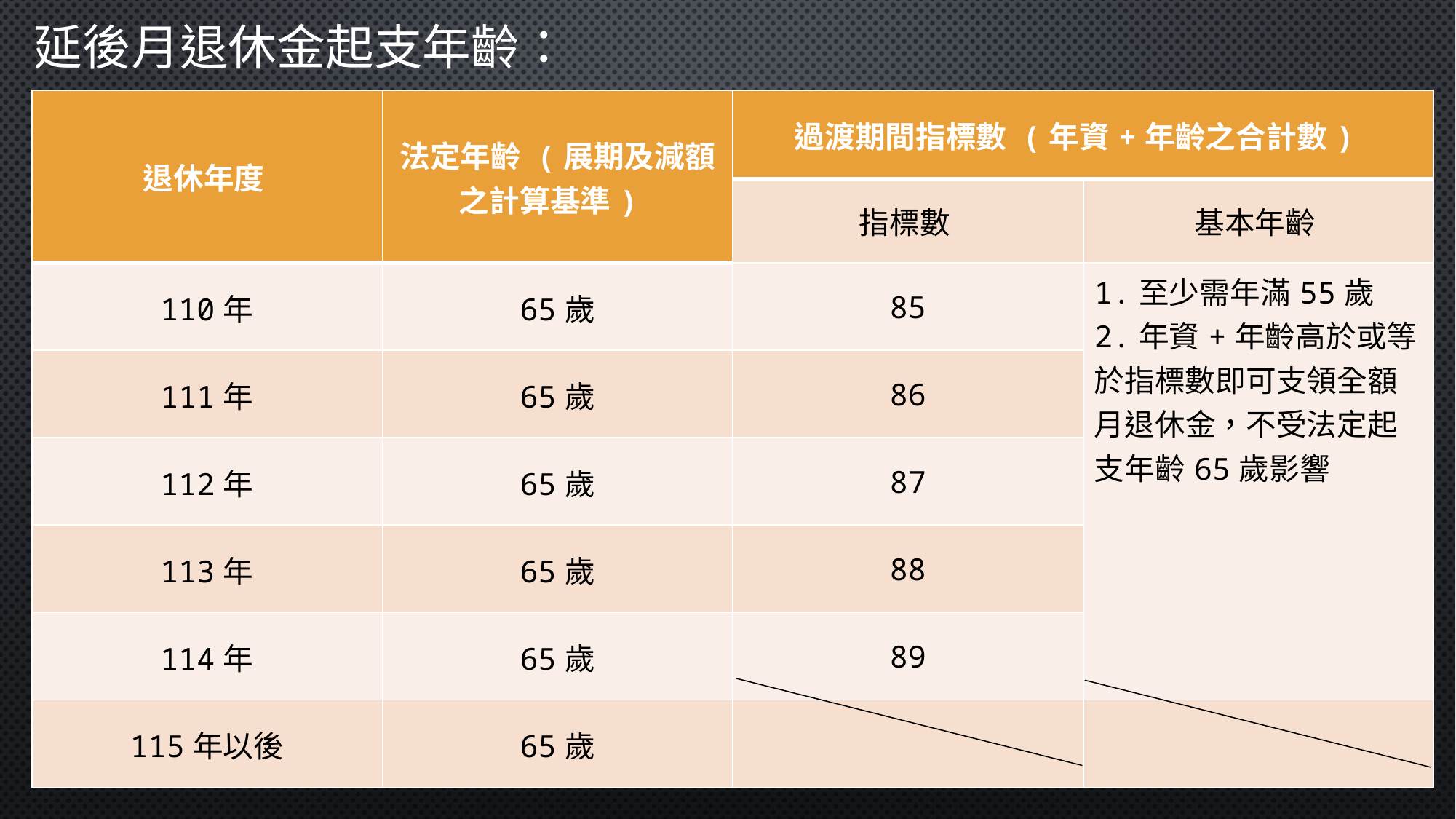

延後月退休金起支年齡：

| 退休年度 | 法定年齡 (展期及減額之計算基準) | 過渡期間指標數 (年資+年齡之合計數) |  |
| --- | --- | --- | --- |
|  |  | 指標數 | 基本年齡 |
| 110年 | 65歲 | 85 | 1.至少需年滿55歲 2.年資+年齡高於或等於指標數即可支領全額月退休金，不受法定起支年齡65歲影響 |
| 111年 | 65歲 | 86 |  |
| 112年 | 65歲 | 87 |  |
| 113年 | 65歲 | 88 |  |
| 114年 | 65歲 | 89 |  |
| 115年以後 | 65歲 |  |  |